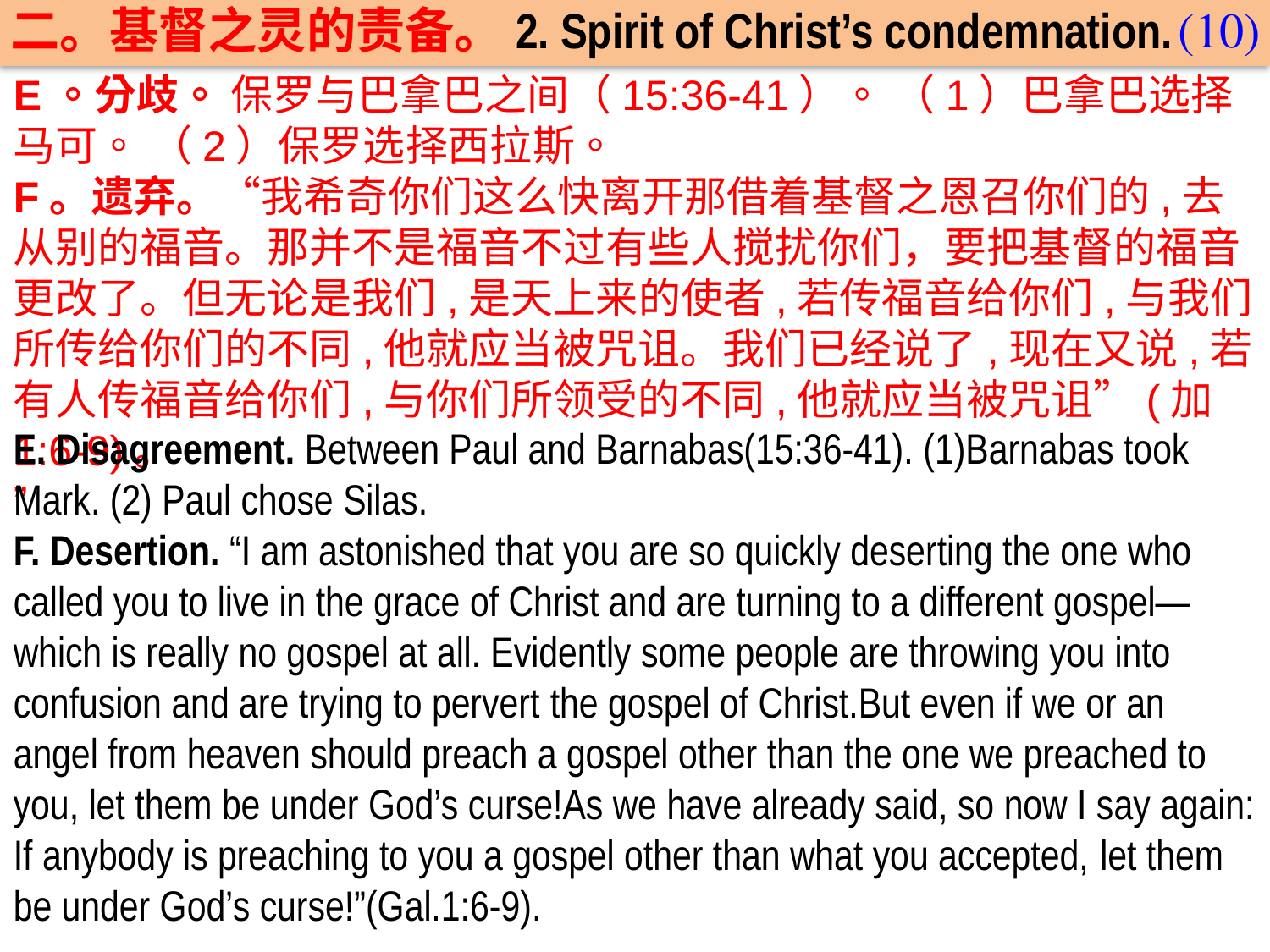

(10)
二。基督之灵的责备。2. Spirit of Christ’s condemnation.

E。分歧。 保罗与巴拿巴之间（15:36-41）。 （1）巴拿巴选择马可。 （2）保罗选择西拉斯。
F。遗弃。“我希奇你们这么快离开那借着基督之恩召你们的,去从别的福音。那并不是福音不过有些人搅扰你们，要把基督的福音更改了。但无论是我们,是天上来的使者,若传福音给你们,与我们所传给你们的不同,他就应当被咒诅。我们已经说了,现在又说,若有人传福音给你们,与你们所领受的不同,他就应当被咒诅”(加1:6-9)。
”
E. Disagreement. Between Paul and Barnabas(15:36-41). (1)Barnabas took Mark. (2) Paul chose Silas.
F. Desertion. “I am astonished that you are so quickly deserting the one who called you to live in the grace of Christ and are turning to a different gospel—which is really no gospel at all. Evidently some people are throwing you into confusion and are trying to pervert the gospel of Christ.But even if we or an angel from heaven should preach a gospel other than the one we preached to you, let them be under God’s curse!As we have already said, so now I say again: If anybody is preaching to you a gospel other than what you accepted, let them be under God’s curse!”(Gal.1:6-9).